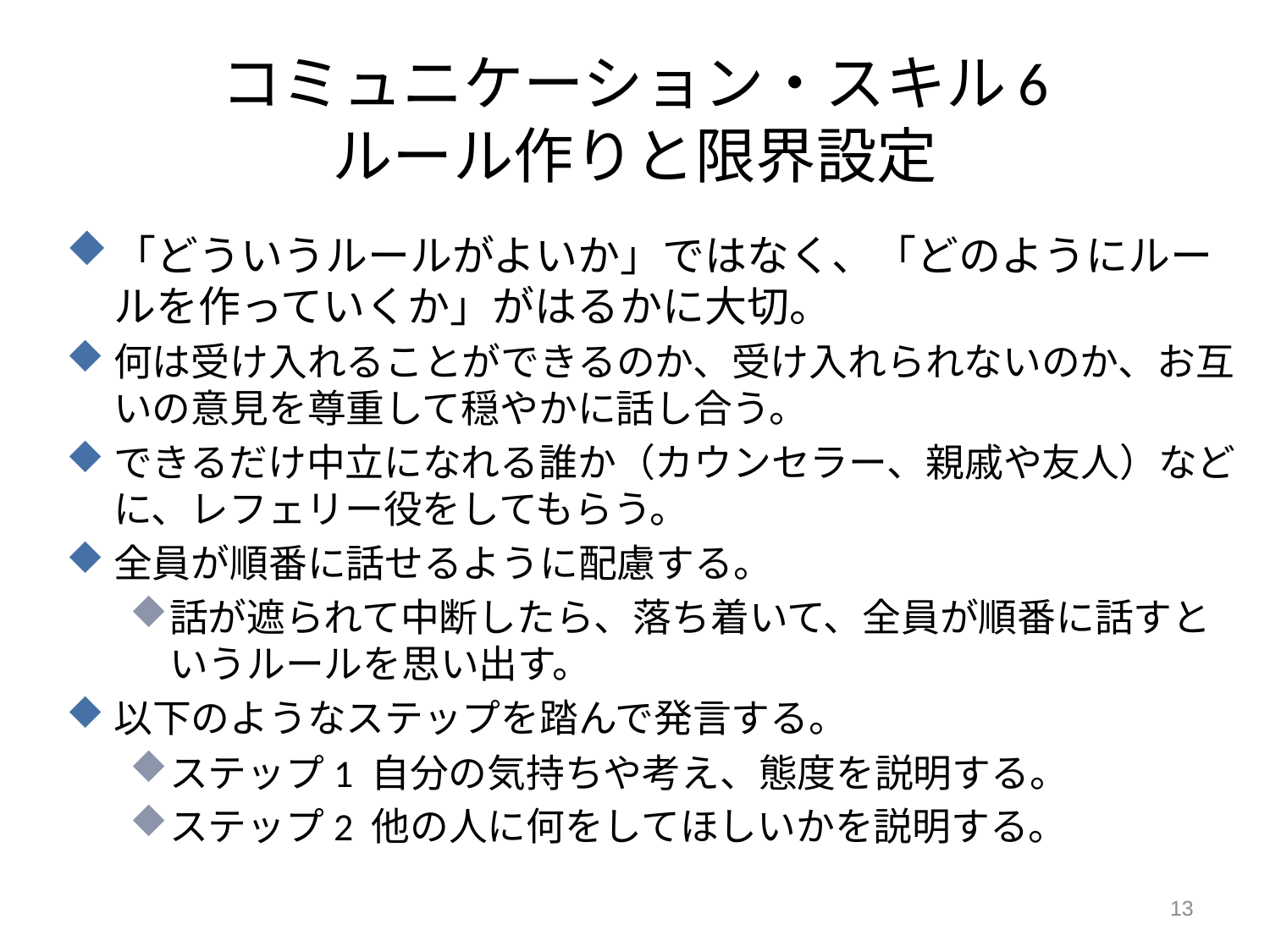

# コミュニケーション・スキル6 ルール作りと限界設定
「どういうルールがよいか」ではなく、「どのようにルールを作っていくか」がはるかに大切。
何は受け入れることができるのか、受け入れられないのか、お互いの意見を尊重して穏やかに話し合う。
できるだけ中立になれる誰か（カウンセラー、親戚や友人）などに、レフェリー役をしてもらう。
全員が順番に話せるように配慮する。
話が遮られて中断したら、落ち着いて、全員が順番に話すというルールを思い出す。
以下のようなステップを踏んで発言する。
ステップ1 自分の気持ちや考え、態度を説明する。
ステップ2 他の人に何をしてほしいかを説明する。
13